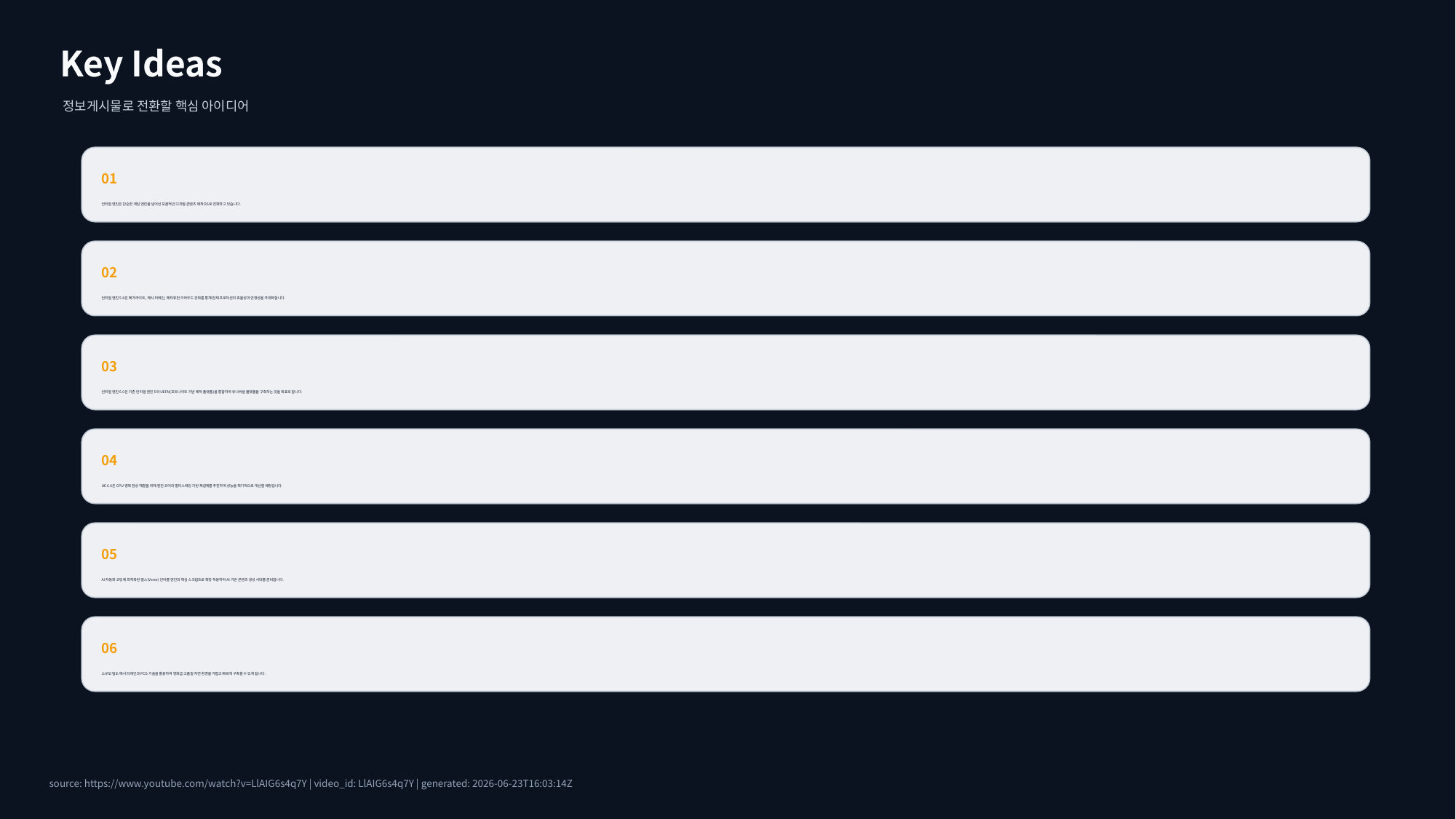

Key Ideas
정보게시물로 전환할 핵심 아이디어

01
언리얼 엔진은 단순한 게임 엔진을 넘어선 포괄적인 디지털 콘텐츠 제작 OS로 진화하고 있습니다.

02
언리얼 엔진 5.8은 메가라이트, 메시 터레인, 메타휴먼 크라우드 강화를 통해 현재 프로덕션의 효율성과 안정성을 극대화합니다.

03
언리얼 엔진 6.0은 기존 언리얼 엔진 5와 UEFN(포트나이트 기반 제작 플랫폼)을 통합하여 유니버셜 플랫폼을 구축하는 것을 목표로 합니다.

04
UE 6.0은 CPU 병목 현상 해결을 위해 엔진 코어의 멀티스레딩 기반 재설계를 추진하여 성능을 획기적으로 개선할 예정입니다.

05
AI 자동화 코딩에 최적화된 벌스(Verse) 언어를 엔진의 핵심 스크립트로 확장 적용하여 AI 기반 콘텐츠 생성 시대를 준비합니다.

06
소규모 팀도 메시 터레인과 PCG 기술을 활용하여 영화급 고품질 자연 환경을 가볍고 빠르게 구축할 수 있게 됩니다.
source: https://www.youtube.com/watch?v=LlAIG6s4q7Y | video_id: LlAIG6s4q7Y | generated: 2026-06-23T16:03:14Z